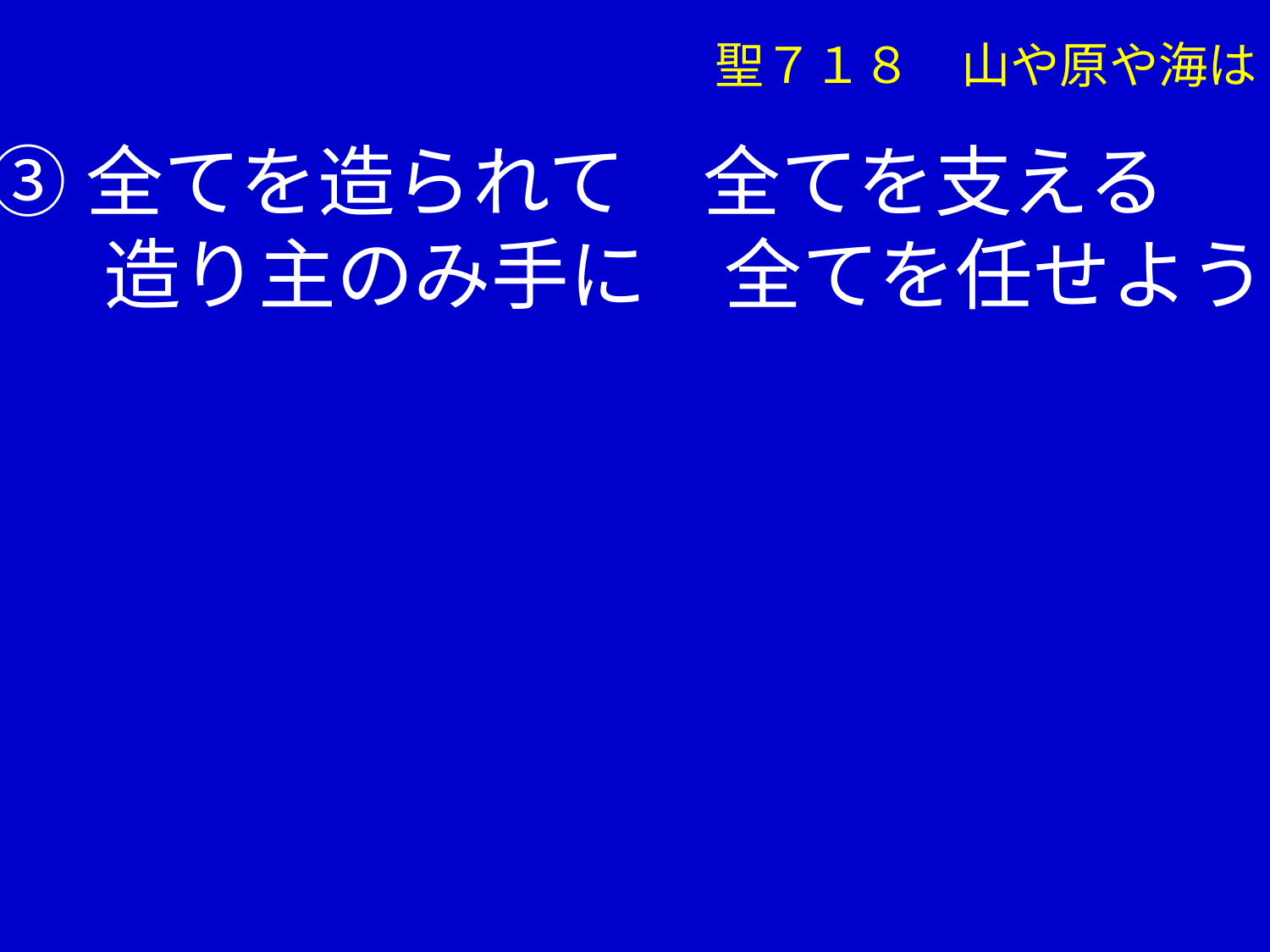

聖７１８　山や原や海は
③全てを造られて　全てを支える
 　造り主のみ手に　全てを任せよう